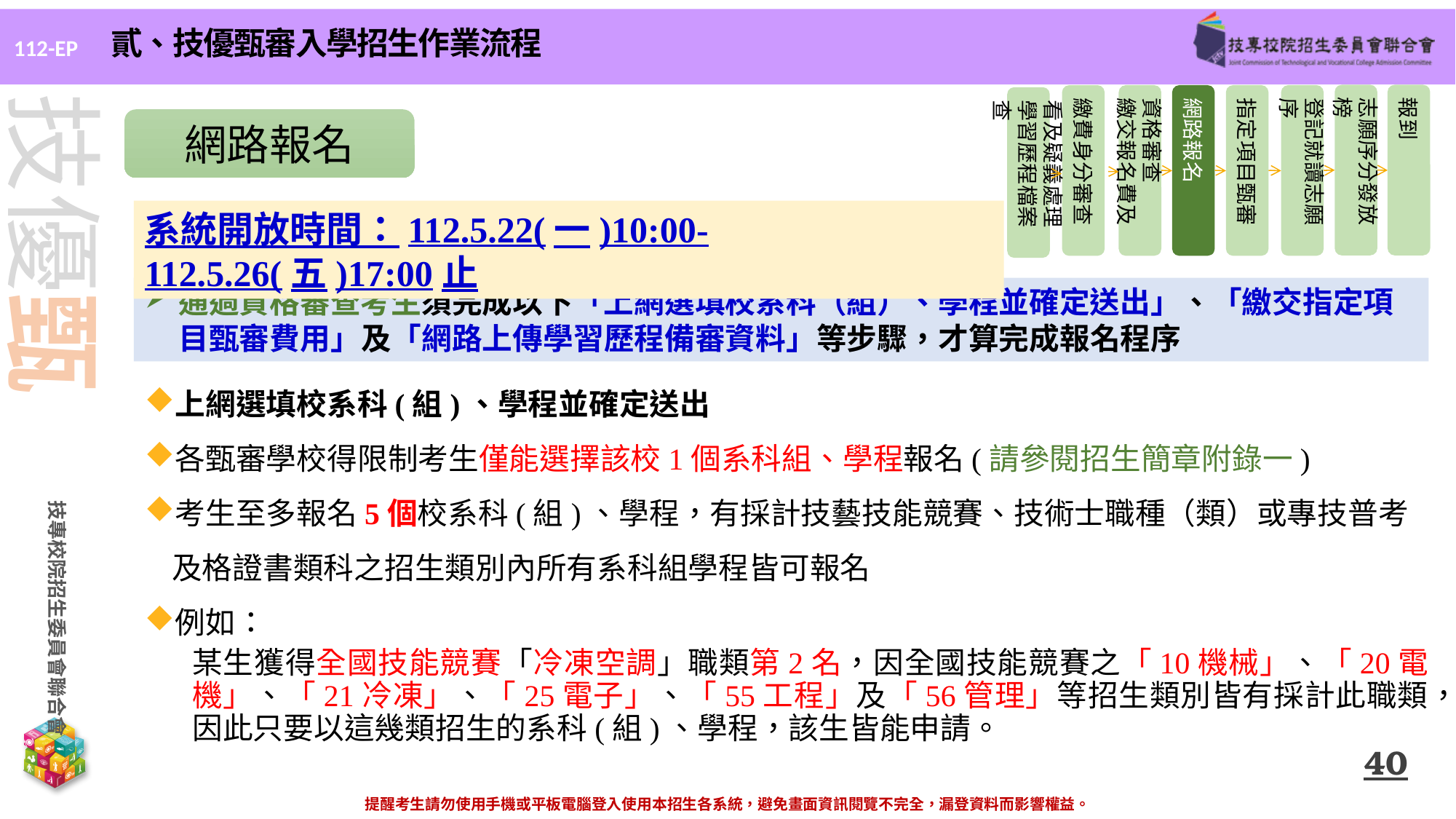

貳、技優甄審入學招生作業流程
志願序分發放榜
報到
資格審查
繳交報名費及
網路報名
指定項目甄審
登記就讀志願序
繳費身分審查
看及疑義處理
學習歷程檔案查
網路報名
系統開放時間：112.5.22(一)10:00-112.5.26(五)17:00止
通過資格審查考生須完成以下「上網選填校系科（組）、學程並確定送出」、「繳交指定項目甄審費用」及「網路上傳學習歷程備審資料」等步驟，才算完成報名程序
上網選填校系科(組)、學程並確定送出
各甄審學校得限制考生僅能選擇該校1個系科組、學程報名(請參閱招生簡章附錄一)
考生至多報名5個校系科(組)、學程，有採計技藝技能競賽、技術士職種（類）或專技普考及格證書類科之招生類別內所有系科組學程皆可報名
例如：
某生獲得全國技能競賽「冷凍空調」職類第2名，因全國技能競賽之「10機械」、「20電機」、「21冷凍」、「25電子」、「55工程」及「56管理」等招生類別皆有採計此職類，因此只要以這幾類招生的系科(組)、學程，該生皆能申請。